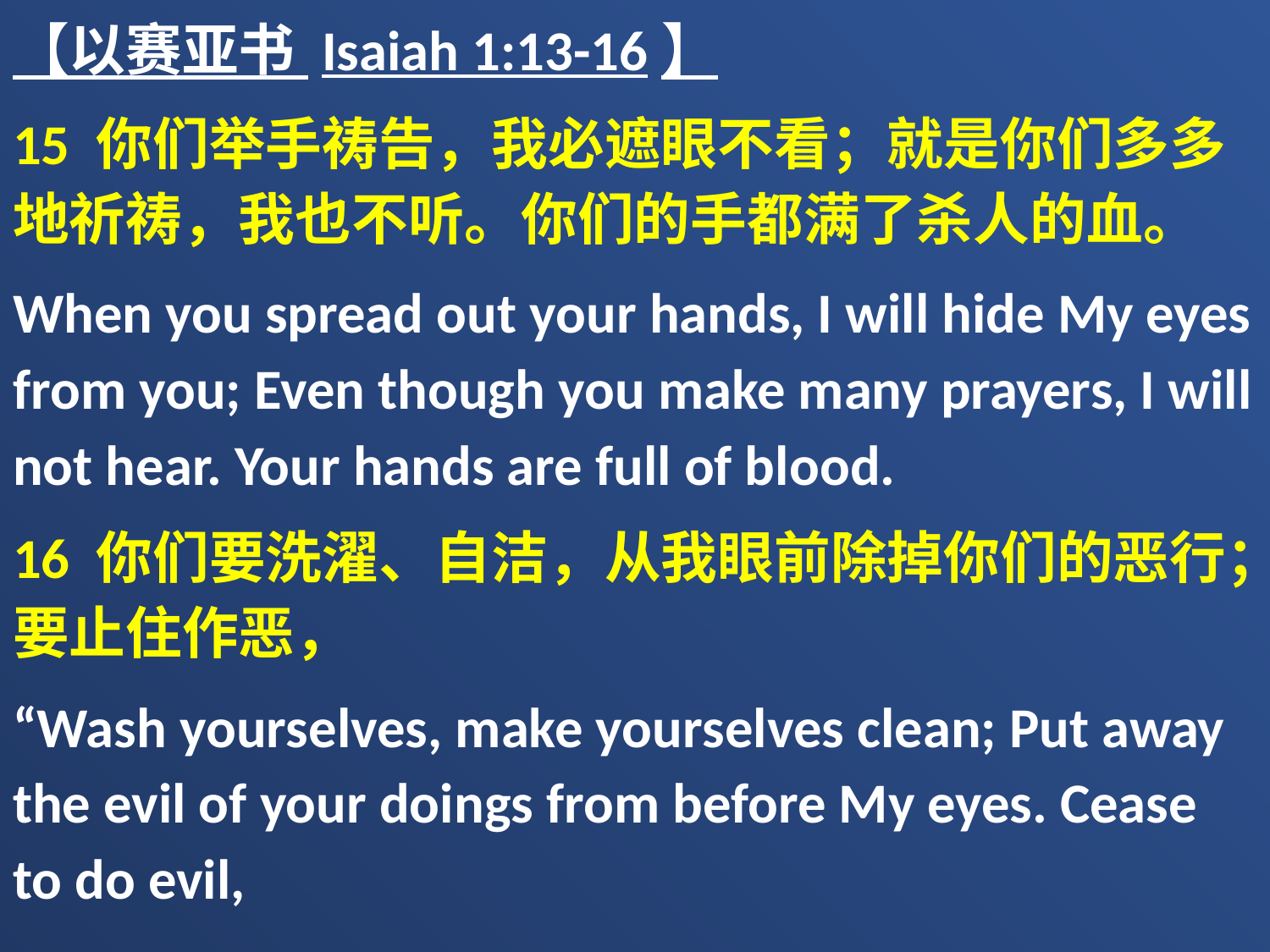

【以赛亚书 Isaiah 1:13-16】
15 你们举手祷告，我必遮眼不看；就是你们多多地祈祷，我也不听。你们的手都满了杀人的血。
When you spread out your hands, I will hide My eyes from you; Even though you make many prayers, I will not hear. Your hands are full of blood.
16 你们要洗濯、自洁，从我眼前除掉你们的恶行；要止住作恶，
“Wash yourselves, make yourselves clean; Put away the evil of your doings from before My eyes. Cease to do evil,